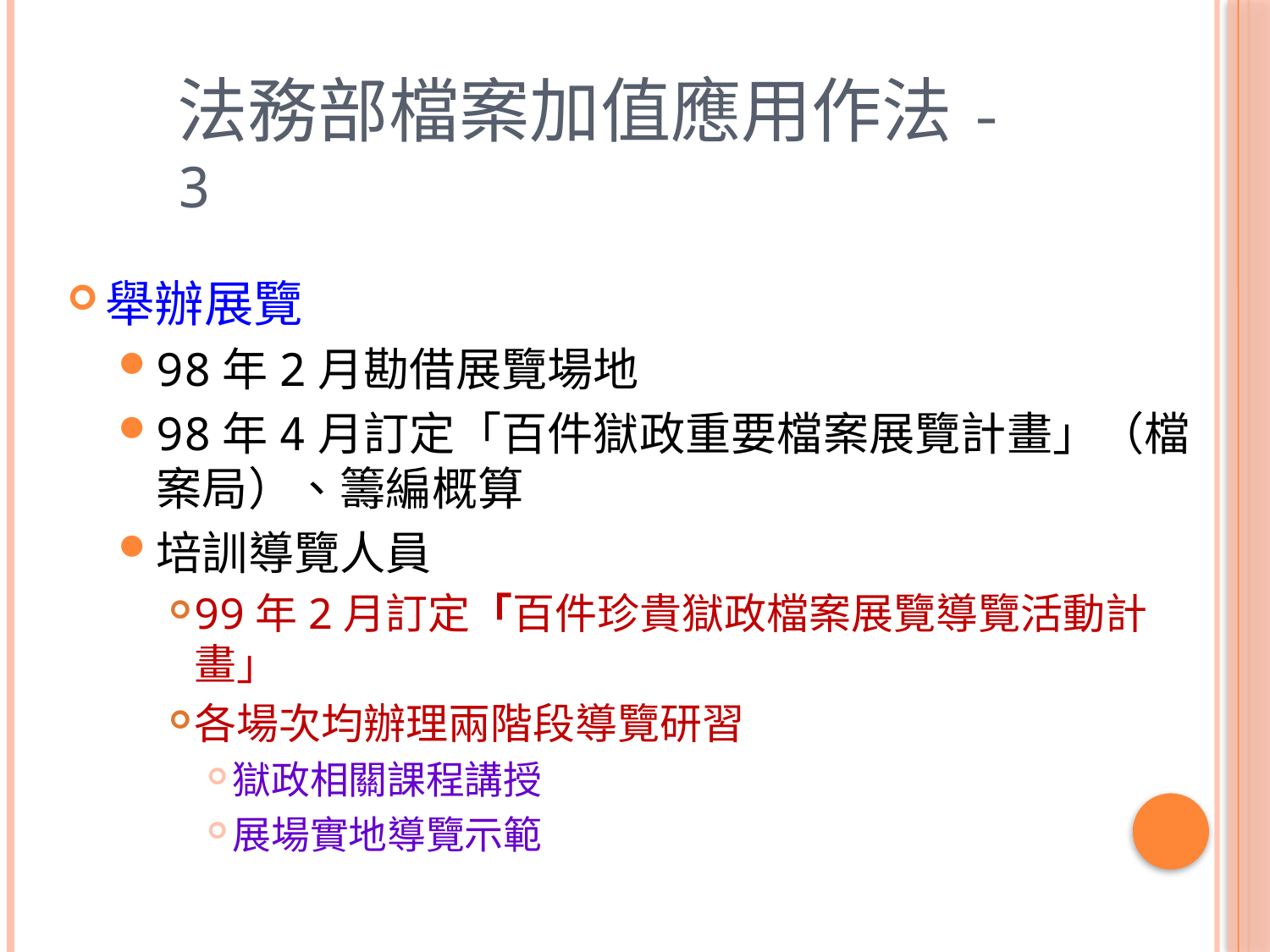

# 法務部檔案加值應用作法-3
舉辦展覽
98年2月勘借展覽場地
98年4月訂定「百件獄政重要檔案展覽計畫」（檔案局）、籌編概算
培訓導覽人員
99年2月訂定「百件珍貴獄政檔案展覽導覽活動計畫」
各場次均辦理兩階段導覽研習
獄政相關課程講授
展場實地導覽示範